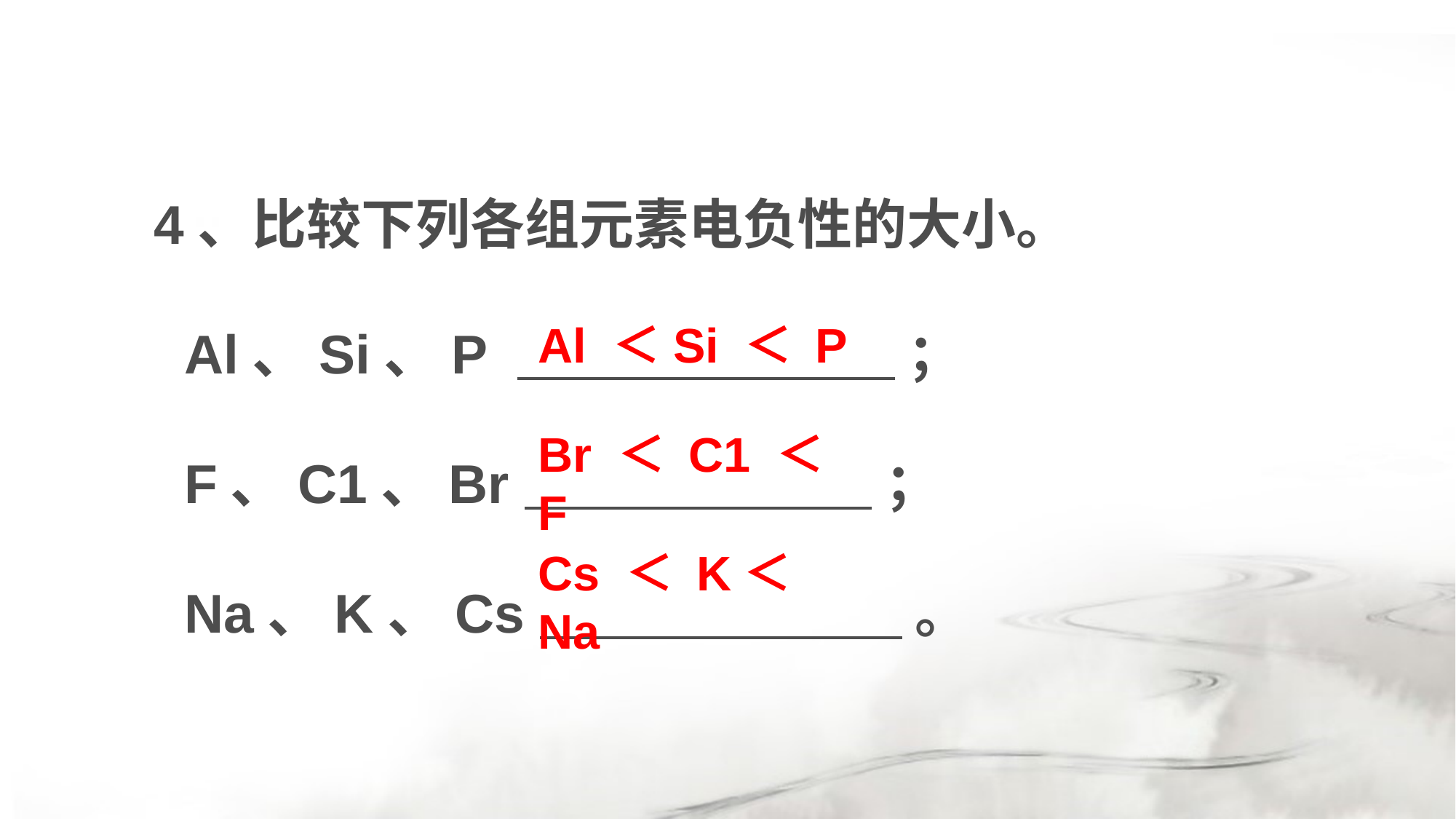

4、比较下列各组元素电负性的大小。
  Al、Si、P                           ；
  F、C1、Br                        ；
  Na、K、Cs                         。
Al ＜ Si ＜ P
Br ＜ C1 ＜ F
Cs ＜ K＜ Na